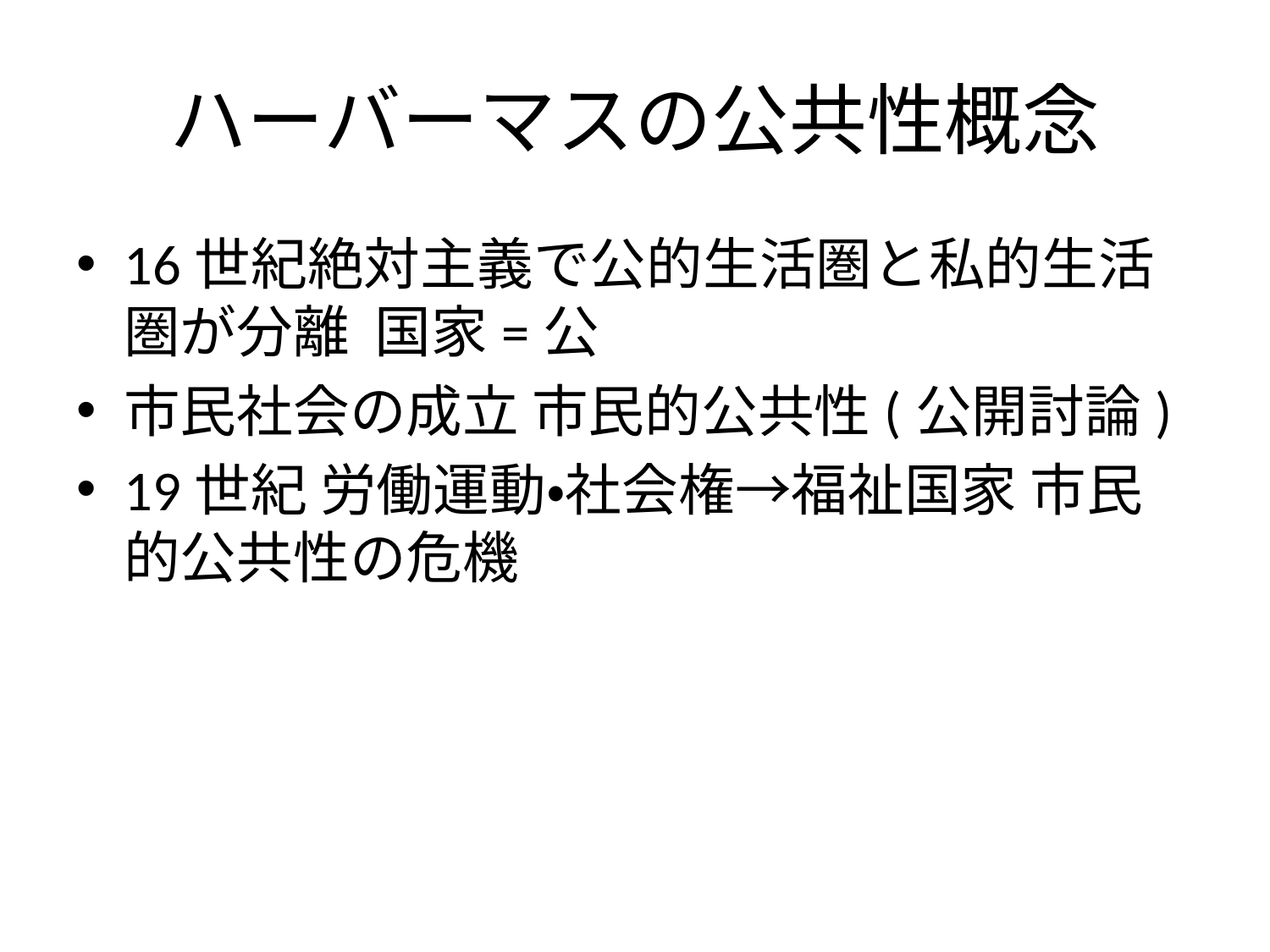

# ハーバーマスの公共性概念
16世紀絶対主義で公的生活圏と私的生活圏が分離  国家=公
市民社会の成立 市民的公共性(公開討論)
19世紀 労働運動・社会権→福祉国家 市民的公共性の危機